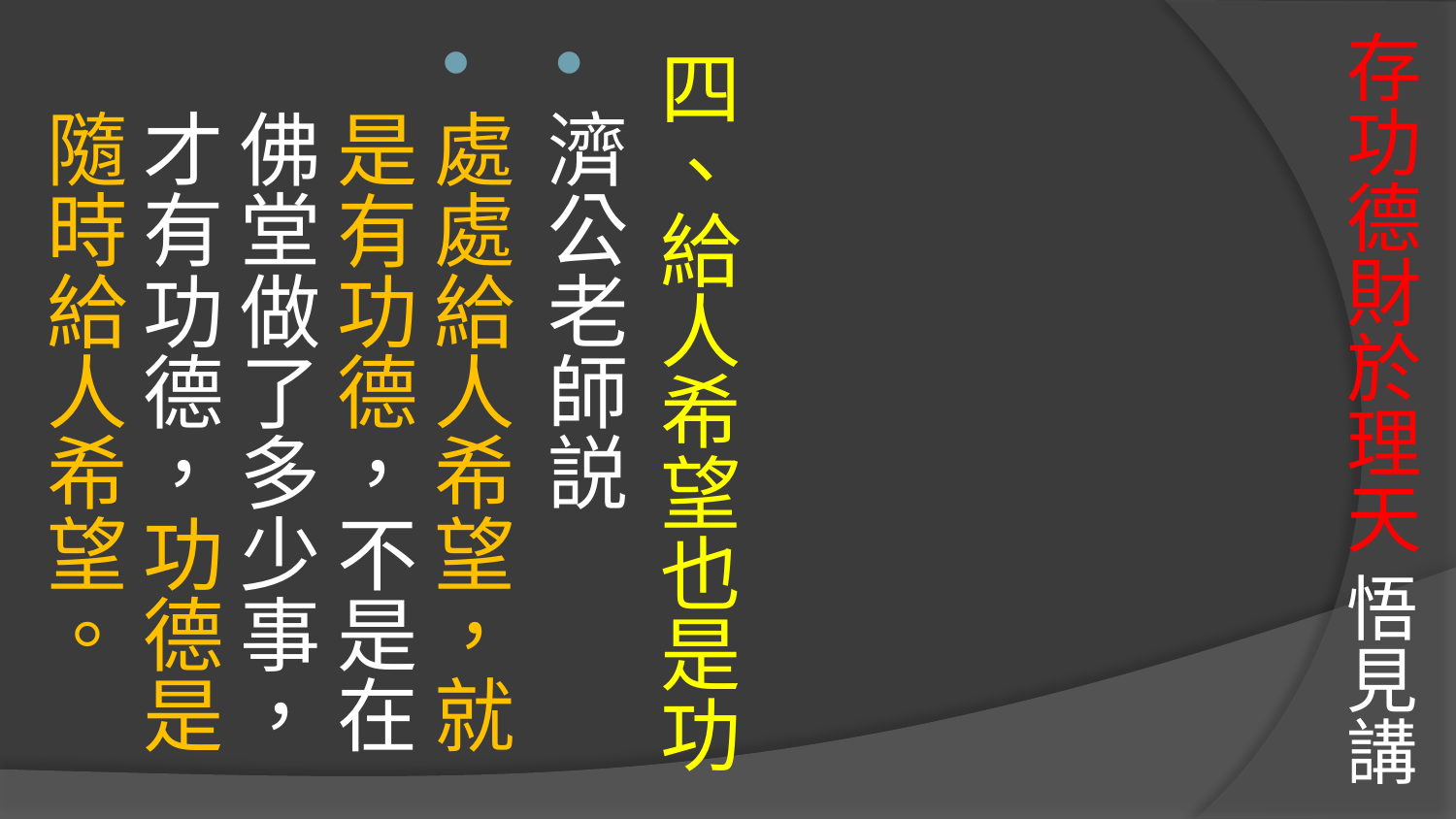

# 存功德財於理天 悟見講
四、給人希望也是功
濟公老師説
處處給人希望，就是有功德，不是在佛堂做了多少事，才有功德，功德是隨時給人希望。